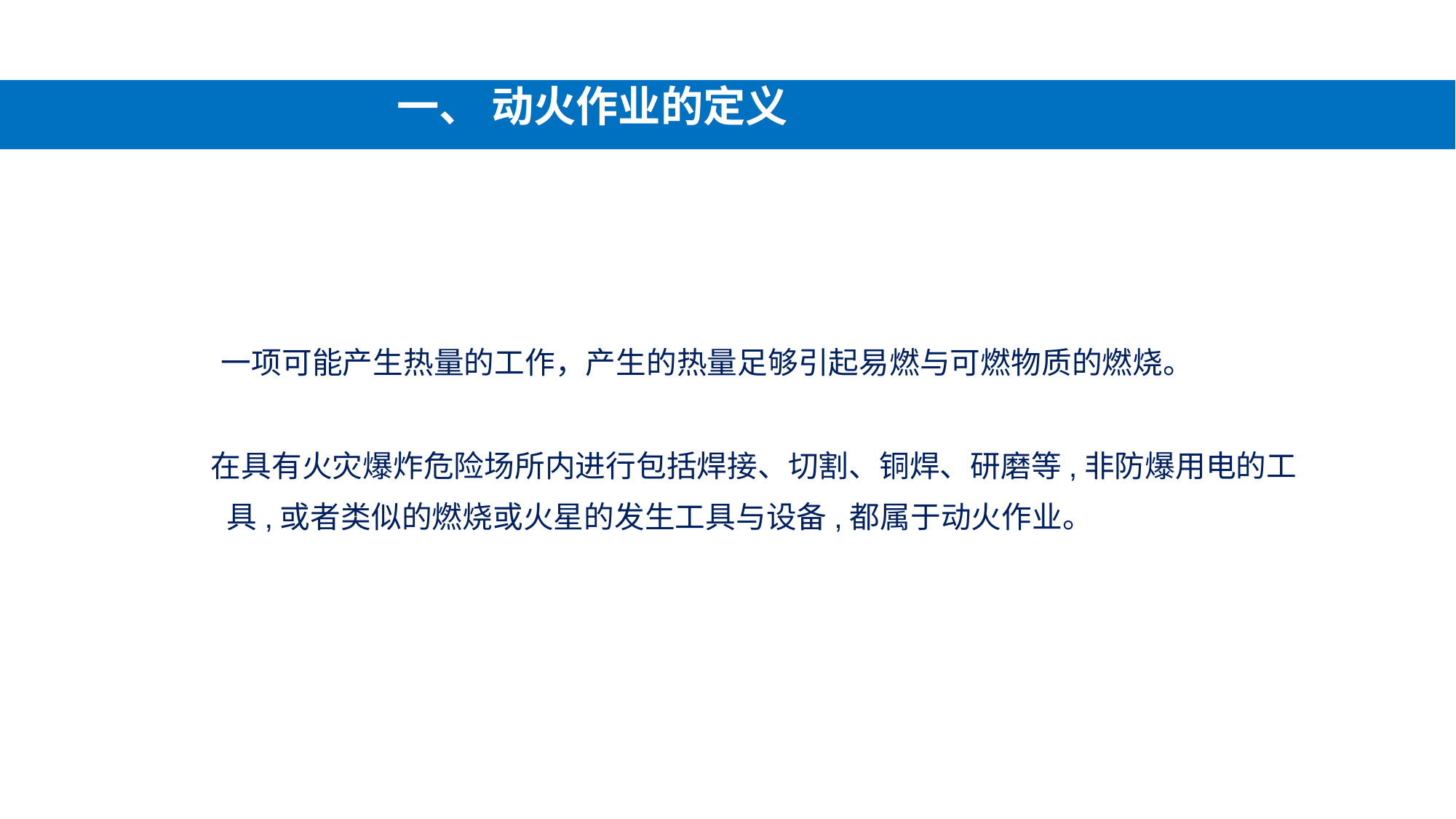

#
                                       一、 动火作业的定义
      一项可能产生热量的工作，产生的热量足够引起易燃与可燃物质的燃烧。

      在具有火灾爆炸危险场所内进行包括焊接、切割、铜焊、研磨等,非防爆用电的工具,或者类似的燃烧或火星的发生工具与设备,都属于动火作业。